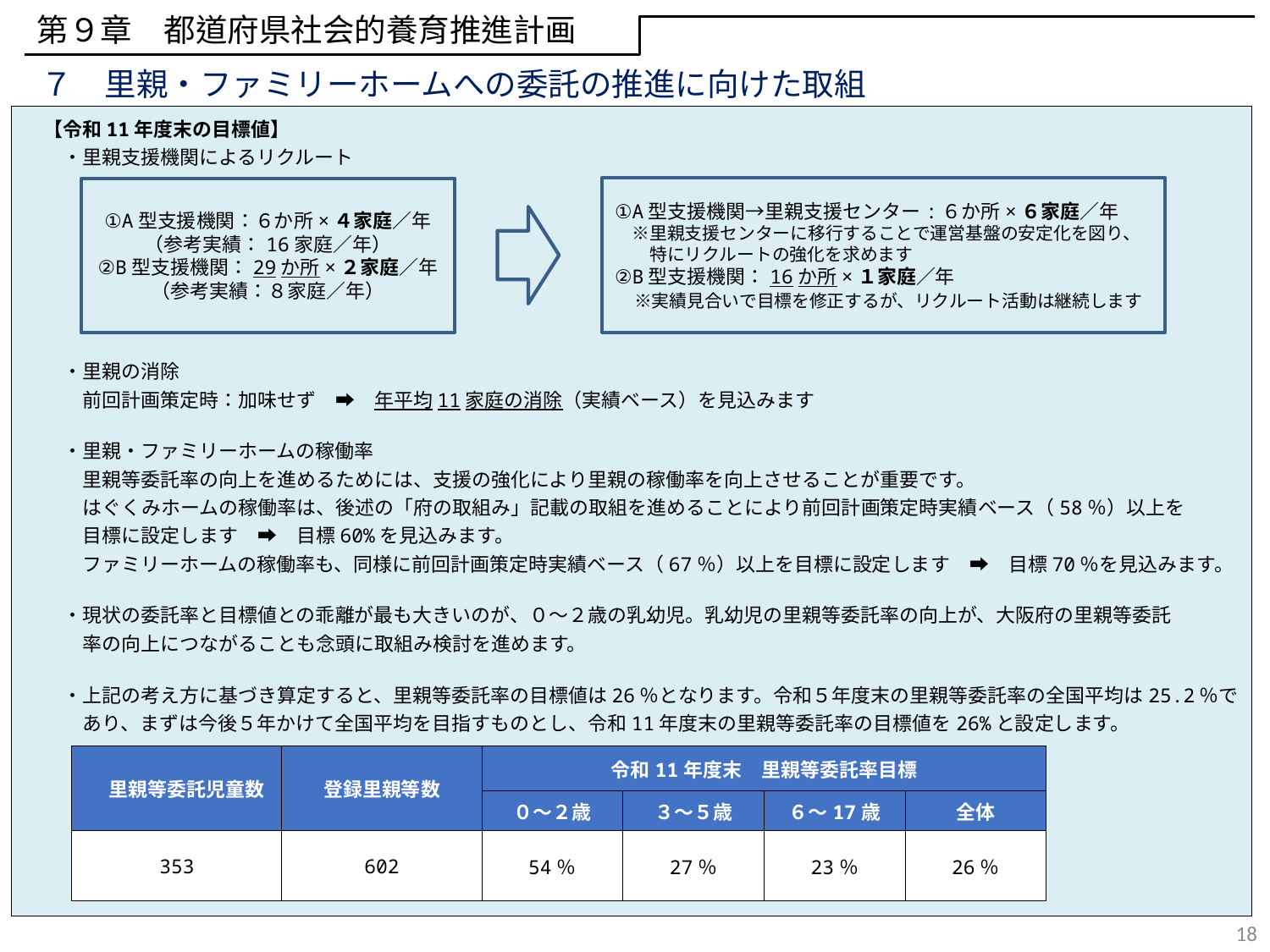

第９章　都道府県社会的養育推進計画
７　里親・ファミリーホームへの委託の推進に向けた取組
　【令和11年度末の目標値】
　　・里親支援機関によるリクルート

　　・里親の消除
　　　前回計画策定時：加味せず　➡　年平均11家庭の消除（実績ベース）を見込みます

　　・里親・ファミリーホームの稼働率
　　　里親等委託率の向上を進めるためには、支援の強化により里親の稼働率を向上させることが重要です。
　　　はぐくみホームの稼働率は、後述の「府の取組み」記載の取組を進めることにより前回計画策定時実績ベース（58％）以上を
　　　目標に設定します　➡　目標60%を見込みます。
　　　ファミリーホームの稼働率も、同様に前回計画策定時実績ベース（67％）以上を目標に設定します　➡　目標70％を見込みます。

　　・現状の委託率と目標値との乖離が最も大きいのが、０～２歳の乳幼児。乳幼児の里親等委託率の向上が、大阪府の里親等委託
　　　率の向上につながることも念頭に取組み検討を進めます。

　　・上記の考え方に基づき算定すると、里親等委託率の目標値は26％となります。令和５年度末の里親等委託率の全国平均は25.2％で
　　　あり、まずは今後５年かけて全国平均を目指すものとし、令和11年度末の里親等委託率の目標値を26%と設定します。

①A型支援機関→里親支援センター:６か所×６家庭／年
　※里親支援センターに移行することで運営基盤の安定化を図り、
　　特にリクルートの強化を求めます
②B型支援機関：16か所×１家庭／年
　※実績見合いで目標を修正するが、リクルート活動は継続します
①A型支援機関：６か所×４家庭／年
（参考実績：16家庭／年）
②B型支援機関：29か所×２家庭／年
（参考実績：８家庭／年）

| 里親等委託児童数 | 登録里親等数 | 令和11年度末　里親等委託率目標 |  |  |  |
| --- | --- | --- | --- | --- | --- |
|  |  | ０～２歳 | ３～５歳 | ６～17歳 | 全体 |
| 353 | 602 | 54％ | 27％ | 23％ | 26％ |
18